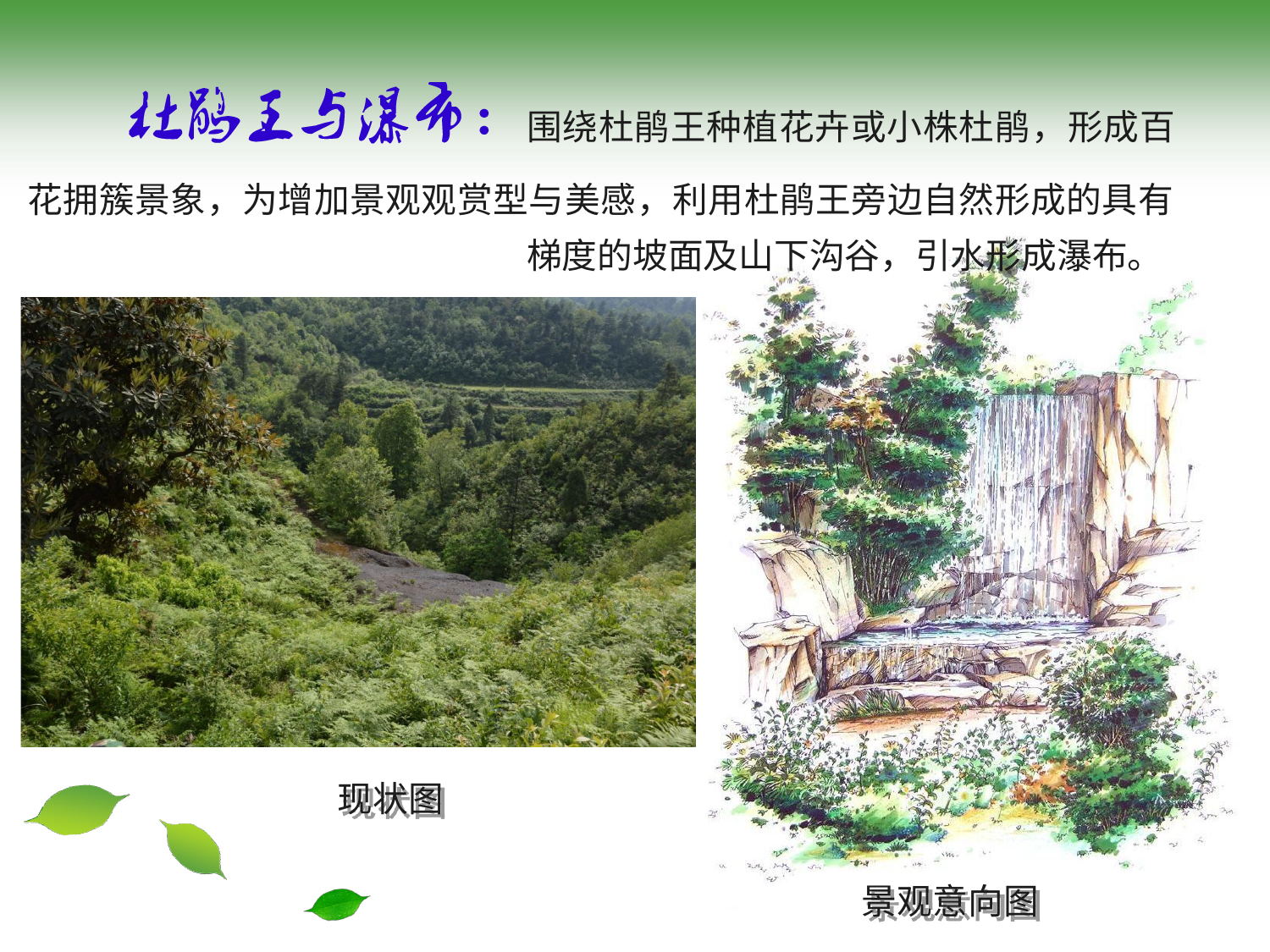

围绕杜鹃王种植花卉或小株杜鹃，形成百 花拥簇景象，为增加景观观赏型与美感，利用杜鹃王旁边自然形成的具有

梯度的坡面及山下沟谷，引水形成瀑布。

现状图

景观意向图